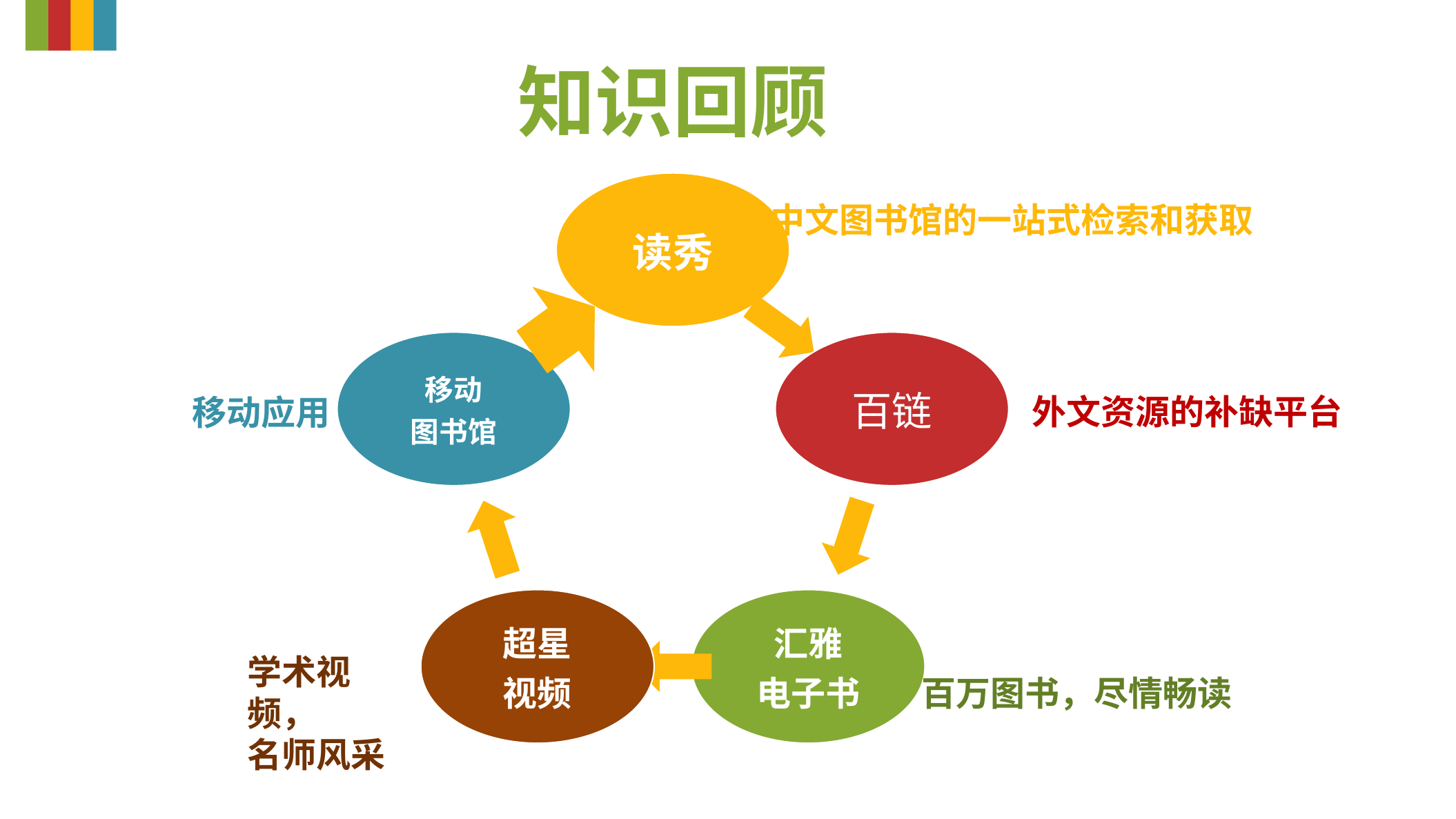

知识回顾
读秀
百链
超星
视频
移动
图书馆
汇雅
电子书
中文图书馆的一站式检索和获取
外文资源的补缺平台
移动应用
学术视频，
名师风采
百万图书，尽情畅读